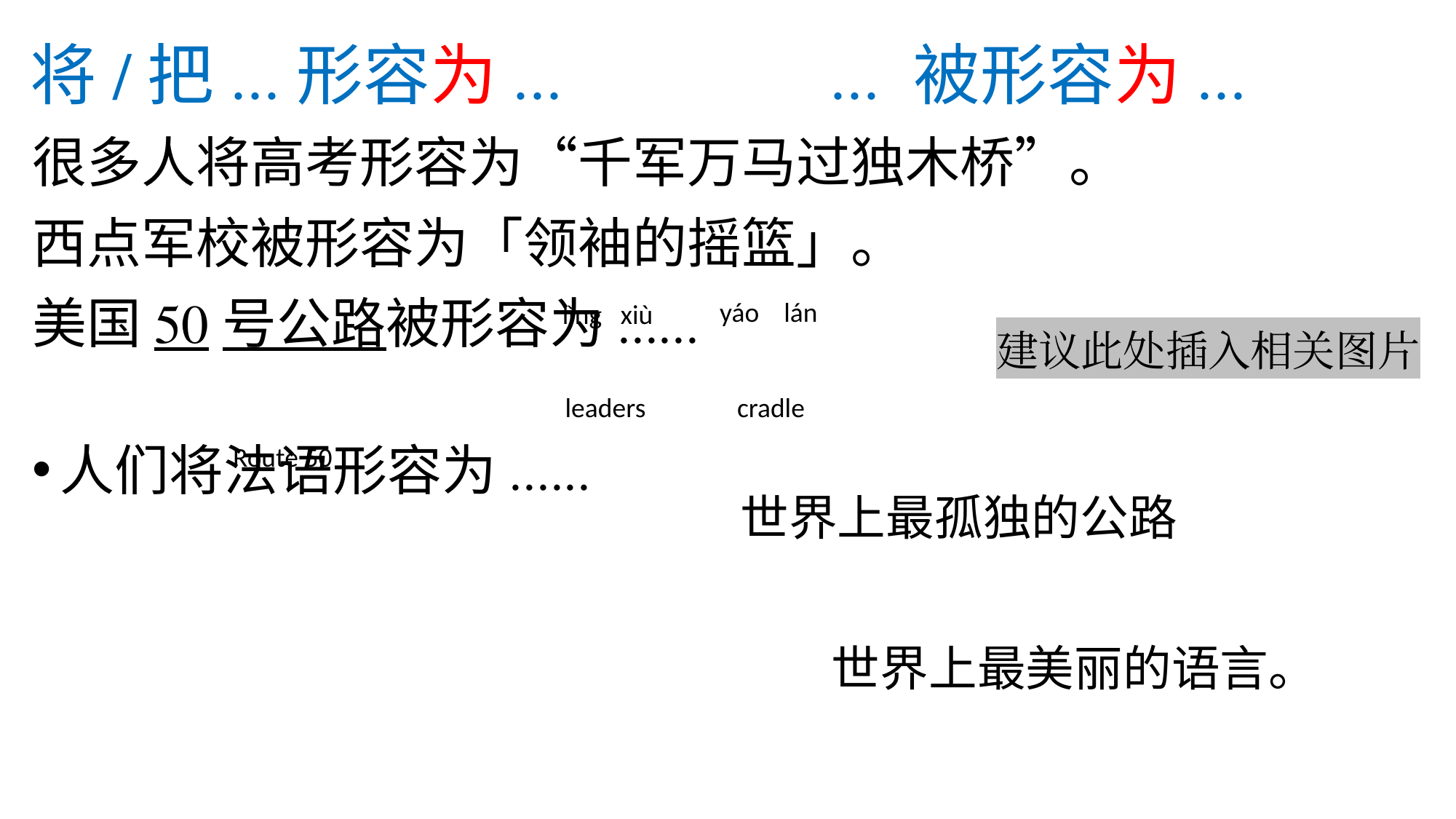

# 将/把...形容为...                ... 被形容为...
很多人将高考形容为“千军万马过独木桥”。
西点军校被形容为「领袖的摇篮」。
美国50号公路被形容为......
人们将法语形容为......
yáo    lán
lǐng   xiù
建议此处插入相关图片
leaders
cradle
Route 50
世界上最孤独的公路
世界上最美丽的语言。